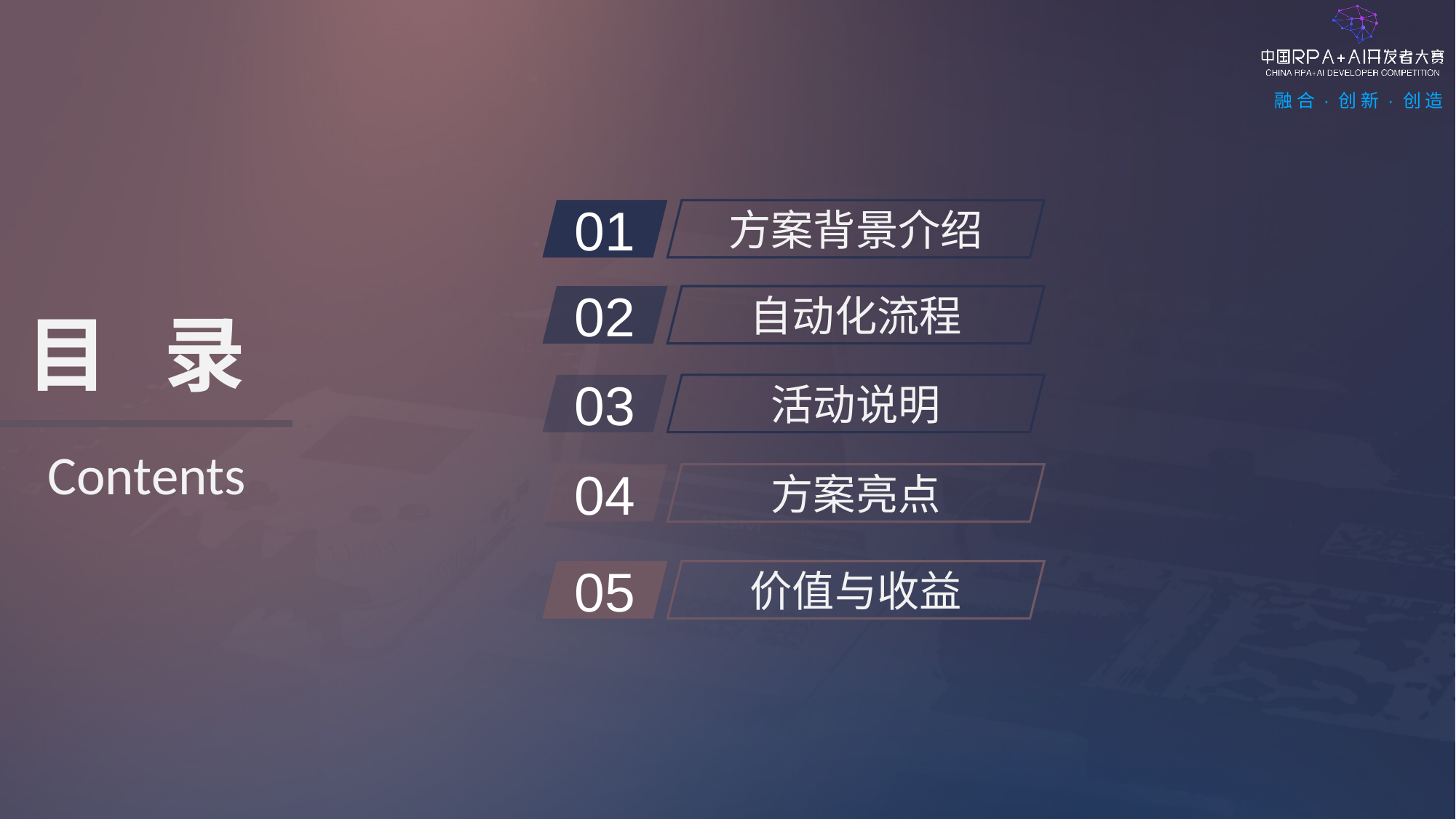

01
方案背景介绍
02
自动化流程
目   录

Contents
03
活动说明
04
方案亮点
05
价值与收益